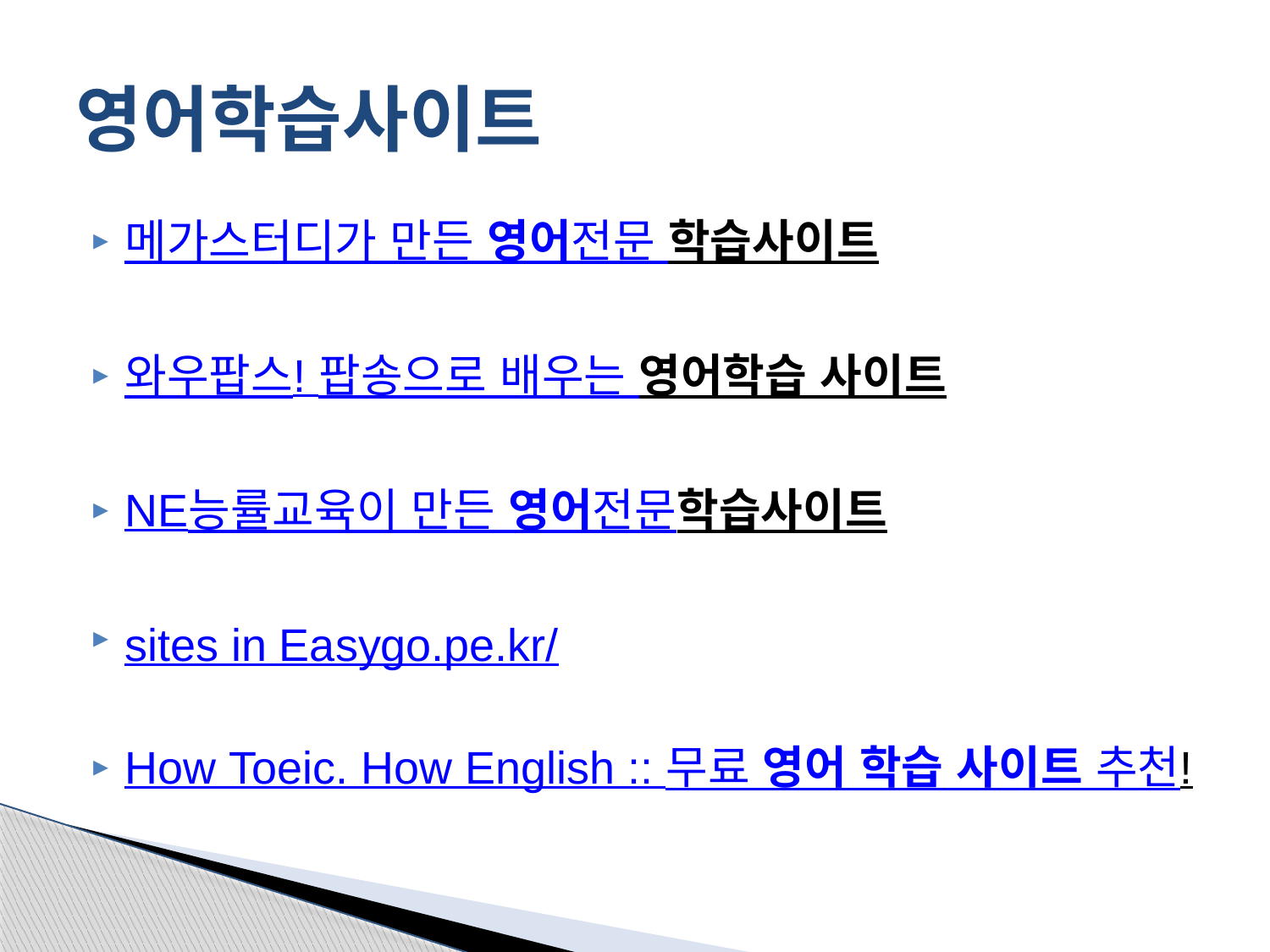

# 영어학습사이트
메가스터디가 만든 영어전문 학습사이트

와우팝스! 팝송으로 배우는 영어학습 사이트

NE능률교육이 만든 영어전문학습사이트

sites in Easygo.pe.kr/

How Toeic. How English :: 무료 영어 학습 사이트 추천!